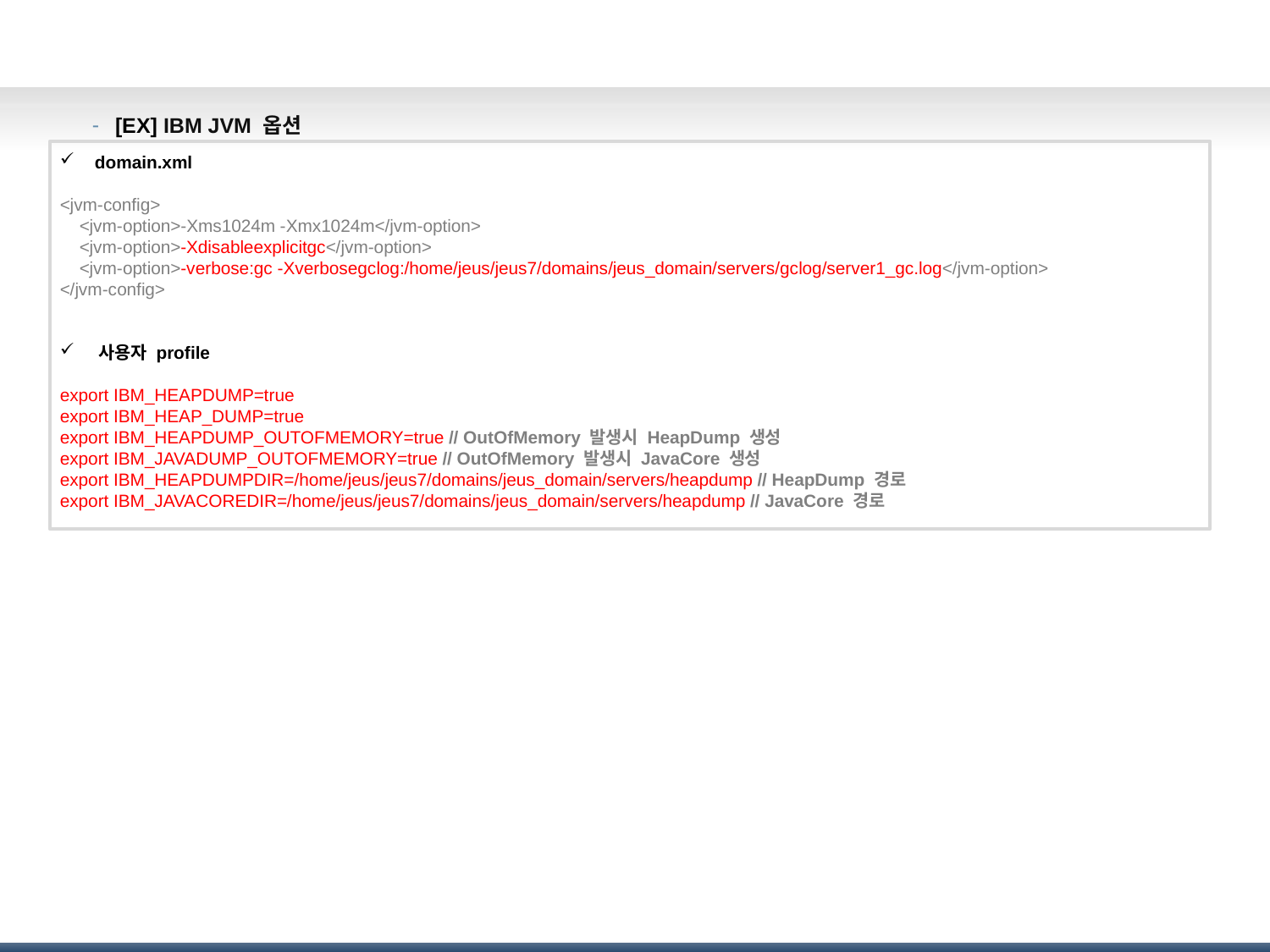

# 메모리 모니터링(3/3)
[EX] IBM JVM 옵션

 domain.xml

<jvm-config>
    <jvm-option>-Xms1024m -Xmx1024m</jvm-option>
    <jvm-option>-Xdisableexplicitgc</jvm-option>
    <jvm-option>-verbose:gc -Xverbosegclog:/home/jeus/jeus7/domains/jeus_domain/servers/gclog/server1_gc.log</jvm-option>
</jvm-config>

 사용자 profile

export IBM_HEAPDUMP=true
export IBM_HEAP_DUMP=true
export IBM_HEAPDUMP_OUTOFMEMORY=true // OutOfMemory 발생시 HeapDump 생성
export IBM_JAVADUMP_OUTOFMEMORY=true // OutOfMemory 발생시 JavaCore 생성
export IBM_HEAPDUMPDIR=/home/jeus/jeus7/domains/jeus_domain/servers/heapdump // HeapDump 경로
export IBM_JAVACOREDIR=/home/jeus/jeus7/domains/jeus_domain/servers/heapdump // JavaCore 경로